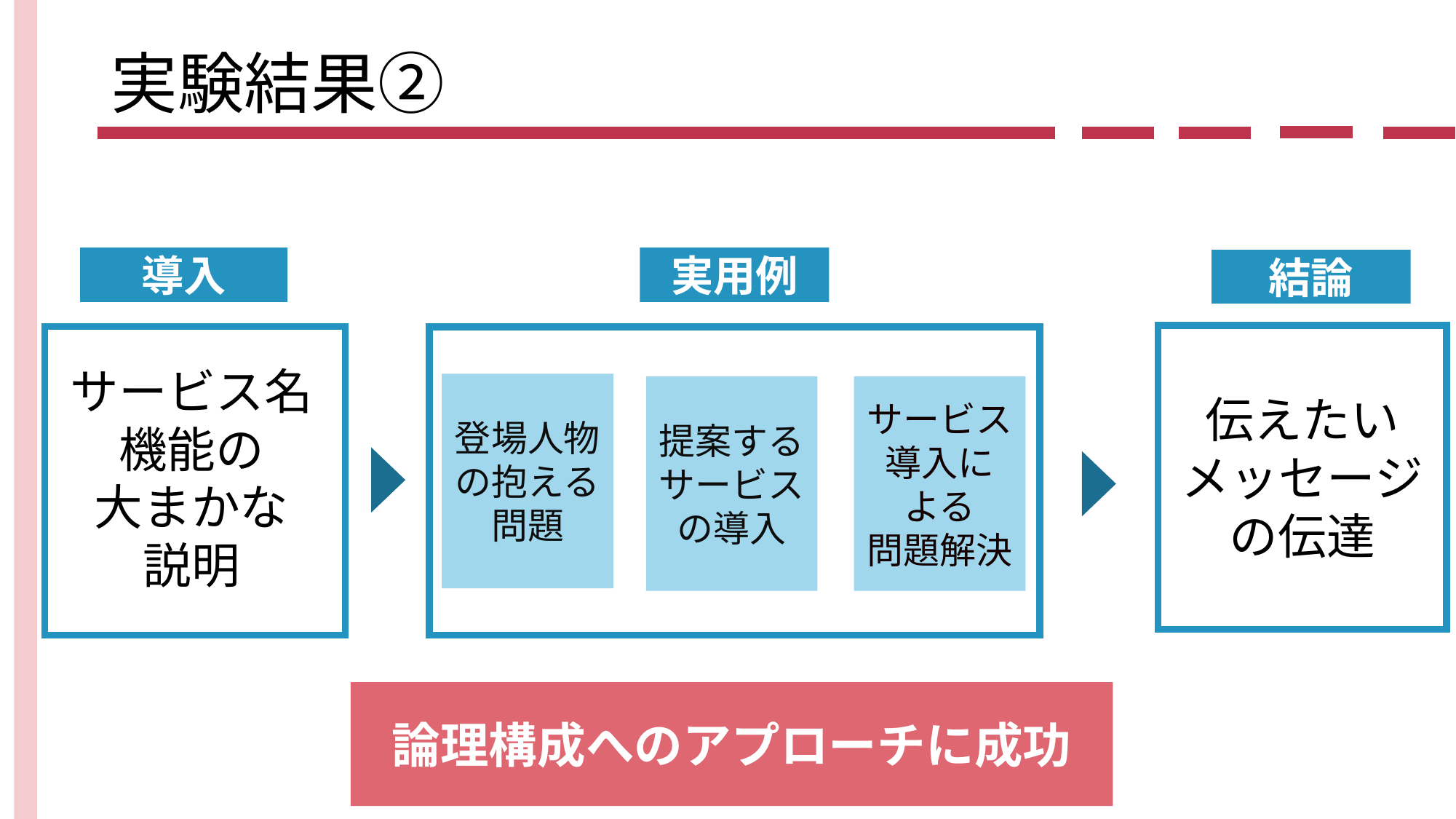

# 実験結果②
導入

サービス名
機能の
大まかな
説明
実用例
結論

伝えたい
メッセージの伝達

登場人物の抱える問題
提案するサービスの導入
サービス導入に
よる
問題解決

論理構成へのアプローチに成功